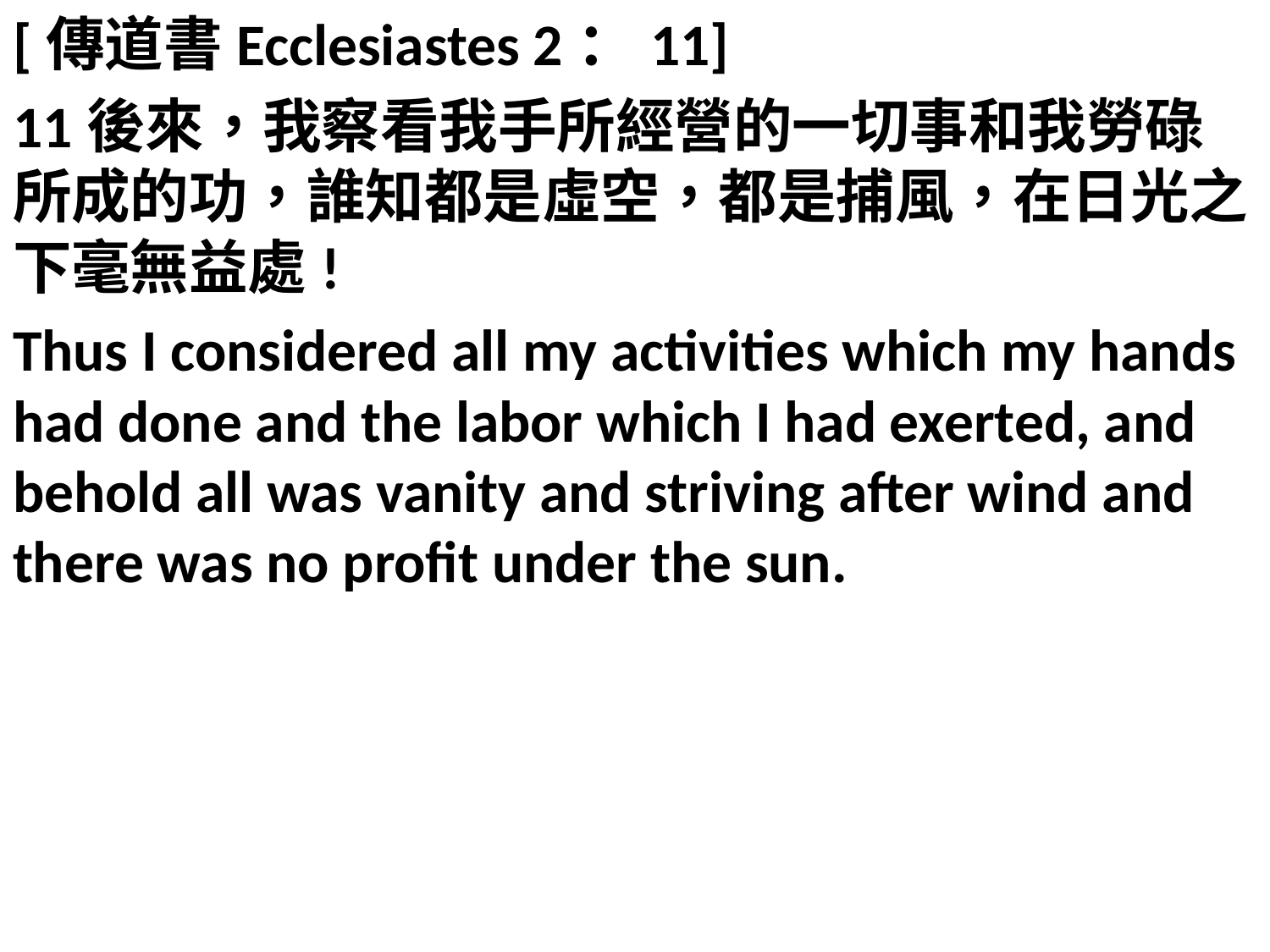

[傳道書Ecclesiastes 2：11]
11後來，我察看我手所經營的一切事和我勞碌所成的功，誰知都是虛空，都是捕風，在日光之下毫無益處!
Thus I considered all my activities which my hands had done and the labor which I had exerted, and behold all was vanity and striving after wind and there was no profit under the sun.